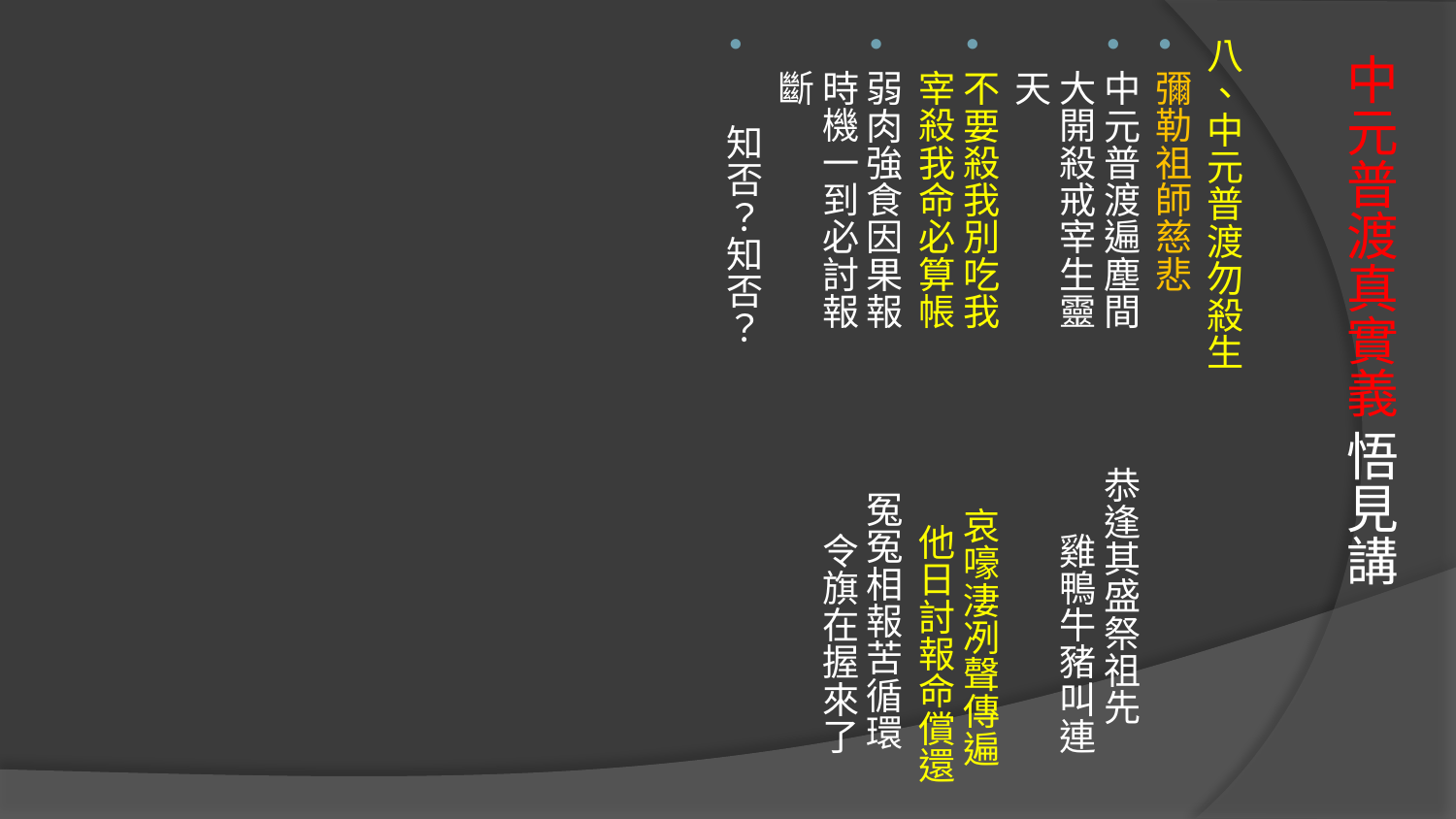

八、中元普渡勿殺生
彌勒祖師慈悲
中元普渡遍塵間　            恭逢其盛祭祖先
大開殺戒宰生靈　                    雞鴨牛豬叫連天
不要殺我別吃我　                 哀嚎淒冽聲傳遍
宰殺我命必算帳　                   他日討報命償還
弱肉強食因果報　               冤冤相報苦循環
時機一到必討報　                    令旗在握來了斷
      知否？知否？

# 中元普渡真實義 悟見講